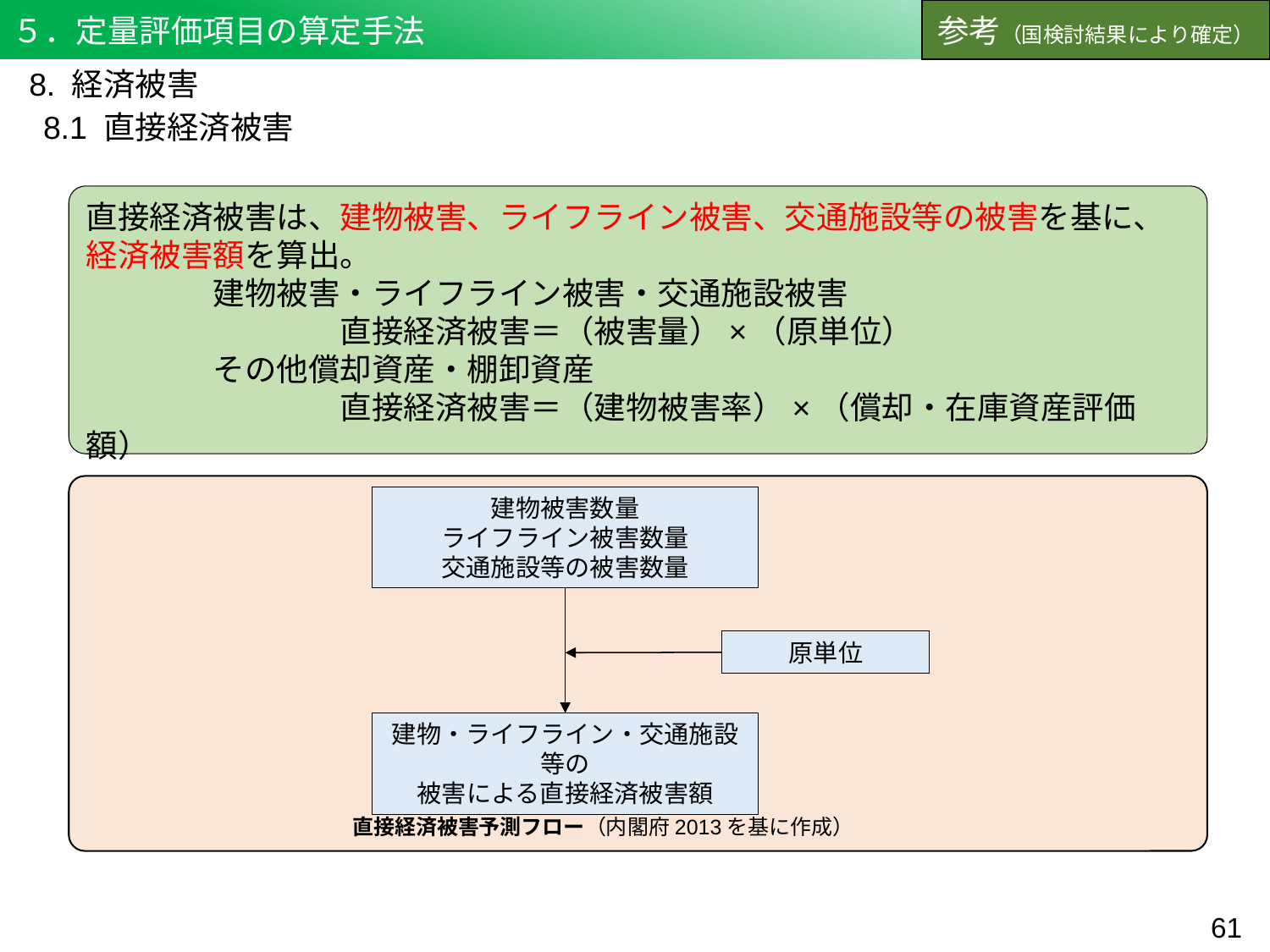

５．定量評価項目の算定手法
参考（国検討結果により確定）
8. 経済被害
8.1 直接経済被害
直接経済被害は、建物被害、ライフライン被害、交通施設等の被害を基に、経済被害額を算出。
	建物被害・ライフライン被害・交通施設被害
　		直接経済被害＝（被害量）×（原単位）
	その他償却資産・棚卸資産
　		直接経済被害＝（建物被害率）×（償却・在庫資産評価額）

建物被害数量
ライフライン被害数量
交通施設等の被害数量
原単位
建物・ライフライン・交通施設等の
被害による直接経済被害額
直接経済被害予測フロー（内閣府2013を基に作成）
61